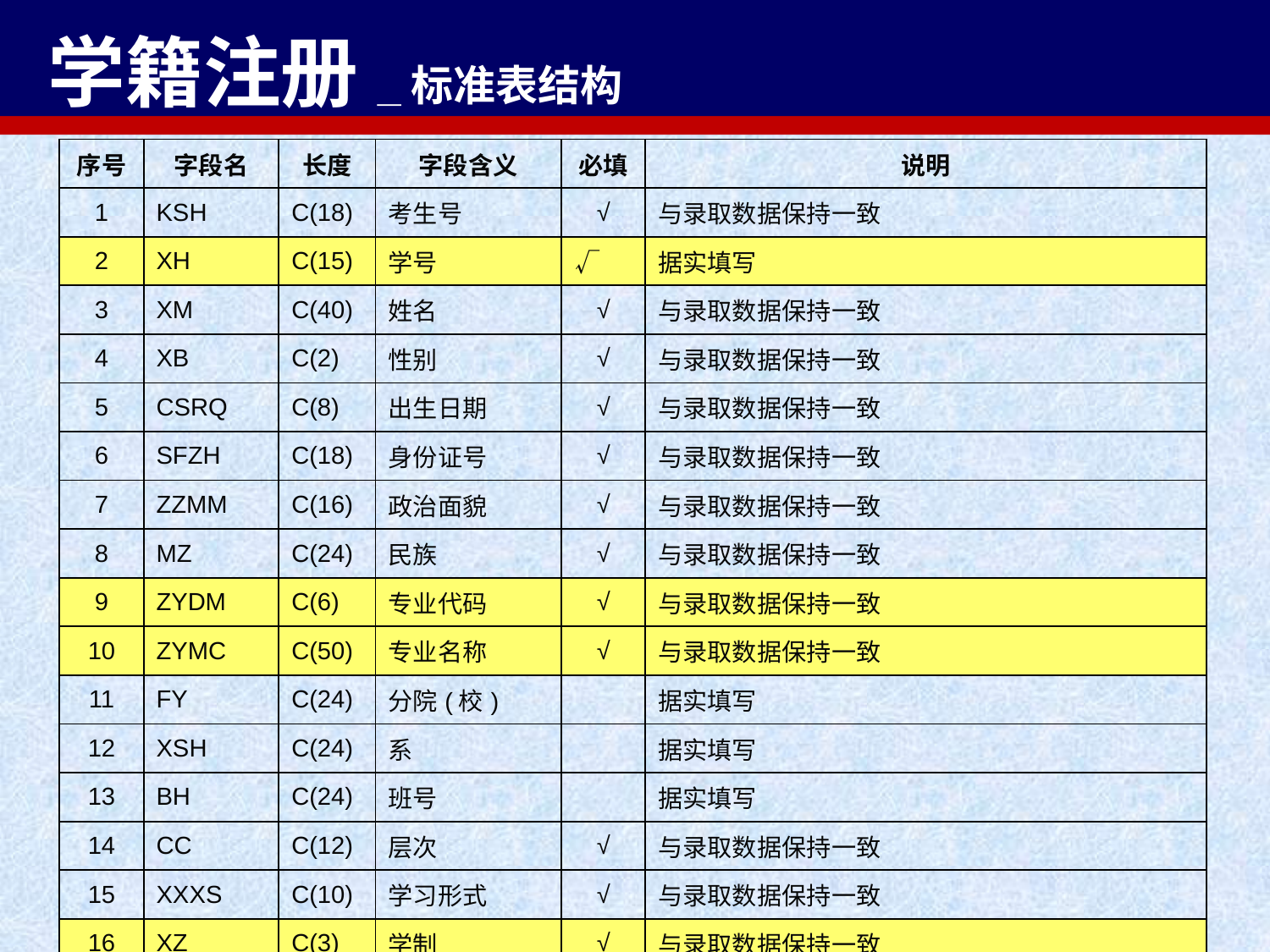

学籍注册_标准表结构
| 序号 | 字段名 | 长度 | 字段含义 | 必填 | 说明 |
| --- | --- | --- | --- | --- | --- |
| 1 | KSH | C(18) | 考生号 | √ | 与录取数据保持一致 |
| 2 | XH | C(15) | 学号 | √ | 据实填写 |
| 3 | XM | C(40) | 姓名 | √ | 与录取数据保持一致 |
| 4 | XB | C(2) | 性别 | √ | 与录取数据保持一致 |
| 5 | CSRQ | C(8) | 出生日期 | √ | 与录取数据保持一致 |
| 6 | SFZH | C(18) | 身份证号 | √ | 与录取数据保持一致 |
| 7 | ZZMM | C(16) | 政治面貌 | √ | 与录取数据保持一致 |
| 8 | MZ | C(24) | 民族 | √ | 与录取数据保持一致 |
| 9 | ZYDM | C(6) | 专业代码 | √ | 与录取数据保持一致 |
| 10 | ZYMC | C(50) | 专业名称 | √ | 与录取数据保持一致 |
| 11 | FY | C(24) | 分院(校) |  | 据实填写 |
| 12 | XSH | C(24) | 系 |  | 据实填写 |
| 13 | BH | C(24) | 班号 |  | 据实填写 |
| 14 | CC | C(12) | 层次 | √ | 与录取数据保持一致 |
| 15 | XXXS | C(10) | 学习形式 | √ | 与录取数据保持一致 |
| 16 | XZ | C(3) | 学制 | √ | 与录取数据保持一致 |
| 17 | RXRQ | C(8) | 入学日期 | √ | 新生的实际报到入学日期，如”20100901” |
| 18 | YJBYRQ | C(8) | 预计毕业日期 | √ | 预计该生毕业离校的日期，如”20140701” |